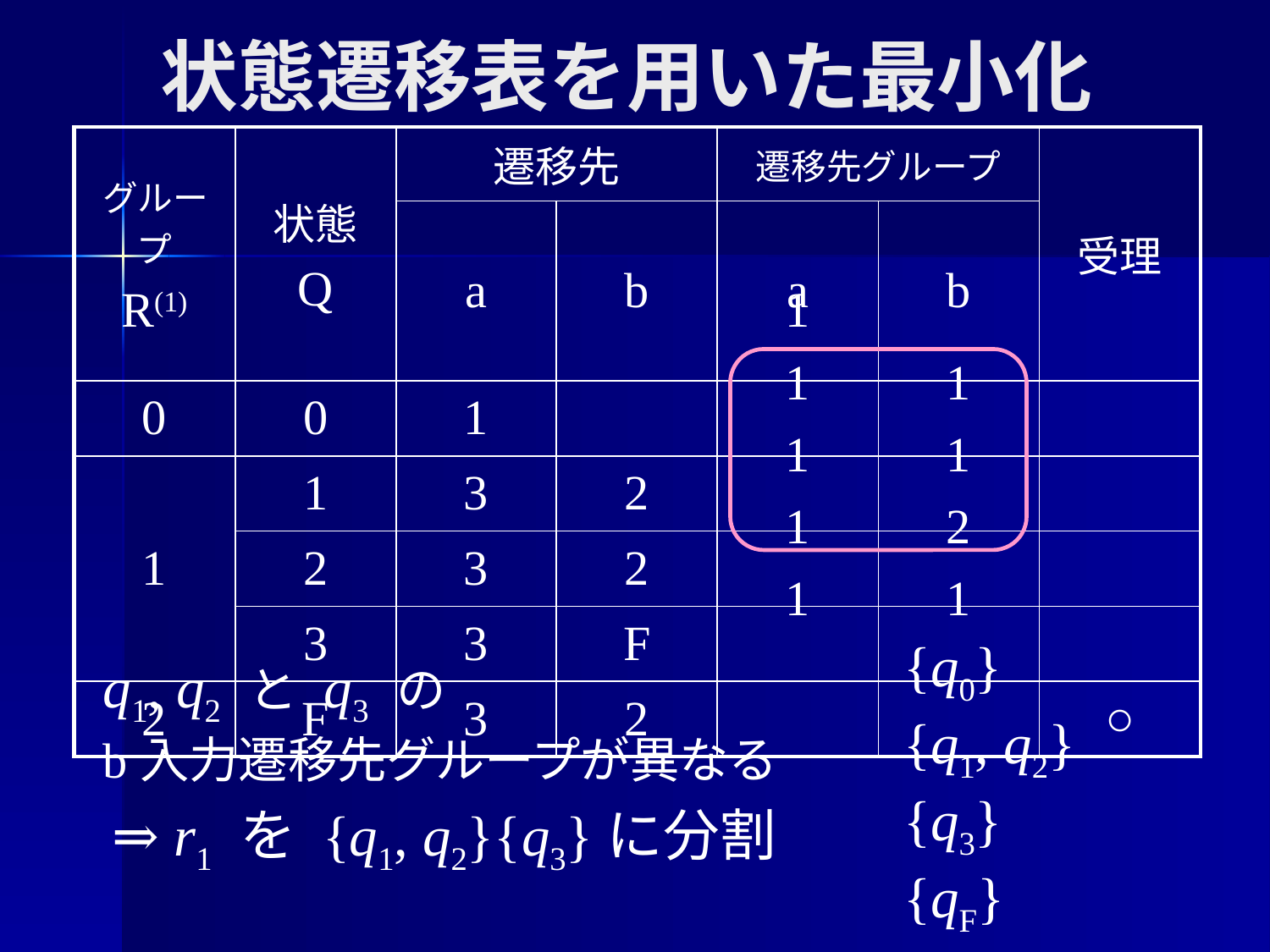

# 状態遷移表を用いた最小化
| グループ R(1) | 状態 Q | 遷移先 |  | 遷移先グループ |  | 受理 |
| --- | --- | --- | --- | --- | --- | --- |
|  |  | a | b | a | b |  |
| 0 | 0 | 1 |  |  |  |  |
| 1 | 1 | 3 | 2 |  |  |  |
|  | 2 | 3 | 2 |  |  |  |
|  | 3 | 3 | F |  |  |  |
| 2 | F | 3 | 2 |  |  | ○ |
1
1
1

1
1
1
2
1
1
{q0}
{q1, q2}
{q3}
{qF}
q1, q2 と q3 の
b入力遷移先グループが異なる
⇒ r1 を {q1, q2}{q3}に分割